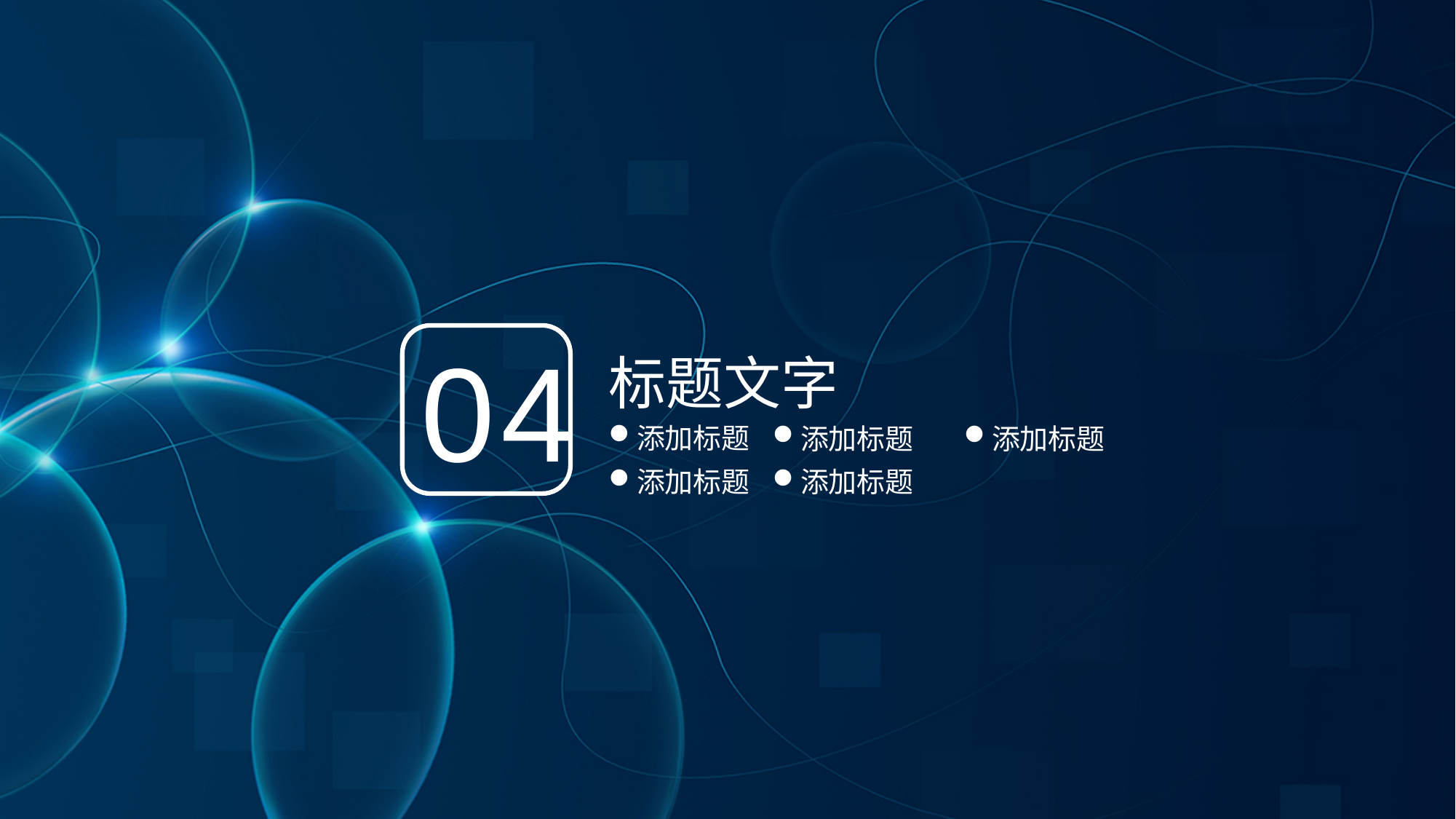

标题文字

04
添加标题
添加标题
添加标题
添加标题
添加标题